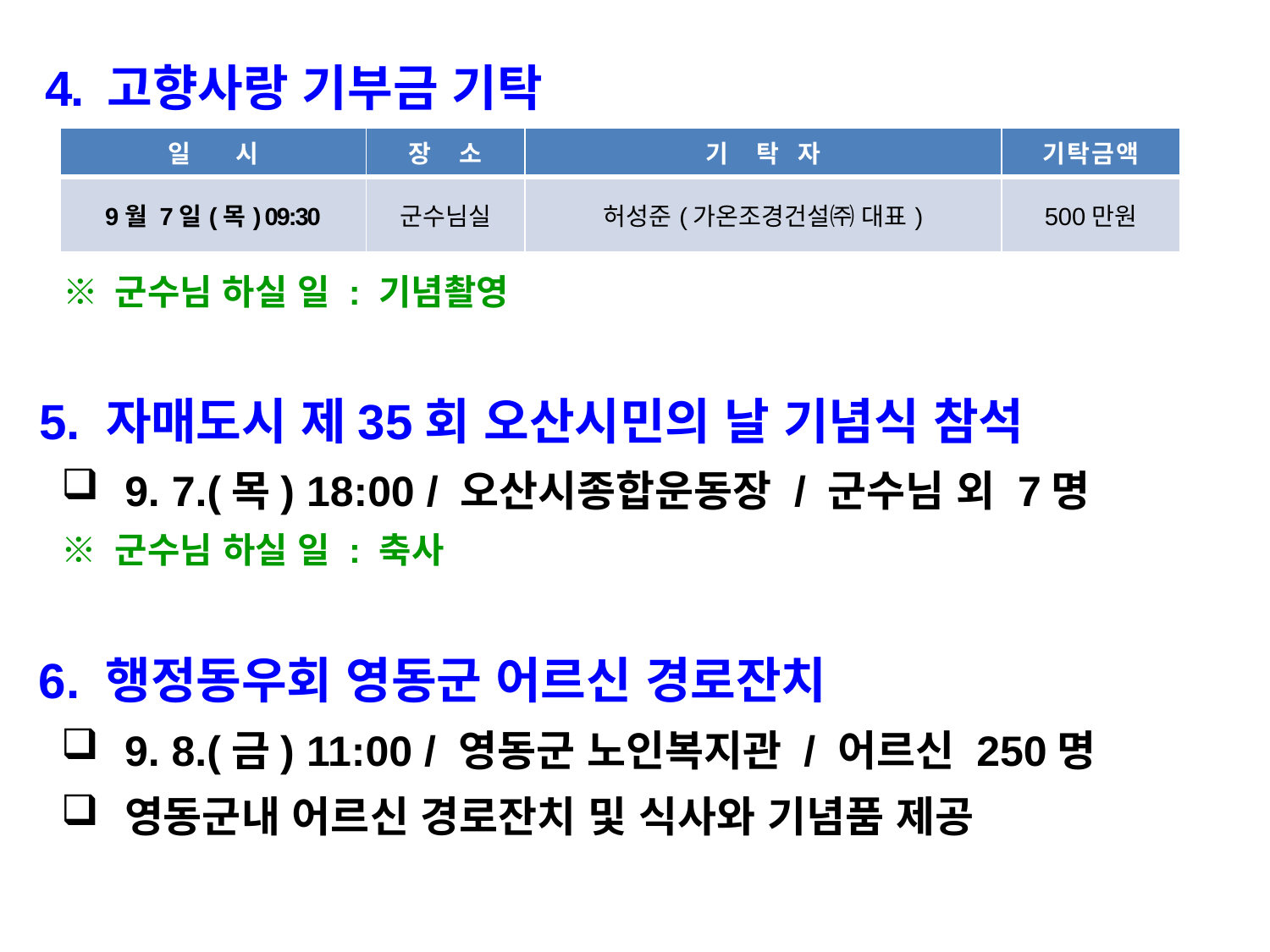

4. 고향사랑 기부금 기탁
| 일 시 | 장 소 | 기 탁 자 | 기 탁 금 액 |
| --- | --- | --- | --- |
| 9월 7일(목) 09:30 | 군수님실 | 허성준(가온조경건설㈜ 대표) | 500만원 |
※ 군수님 하실 일 : 기념촬영
   5. 자매도시 제35회 오산시민의 날 기념식 참석
9. 7.(목) 18:00 / 오산시종합운동장 / 군수님 외 7명
※ 군수님 하실 일 : 축사

   6. 행정동우회 영동군 어르신 경로잔치
9. 8.(금) 11:00 / 영동군 노인복지관 / 어르신 250명
영동군내 어르신 경로잔치 및 식사와 기념품 제공